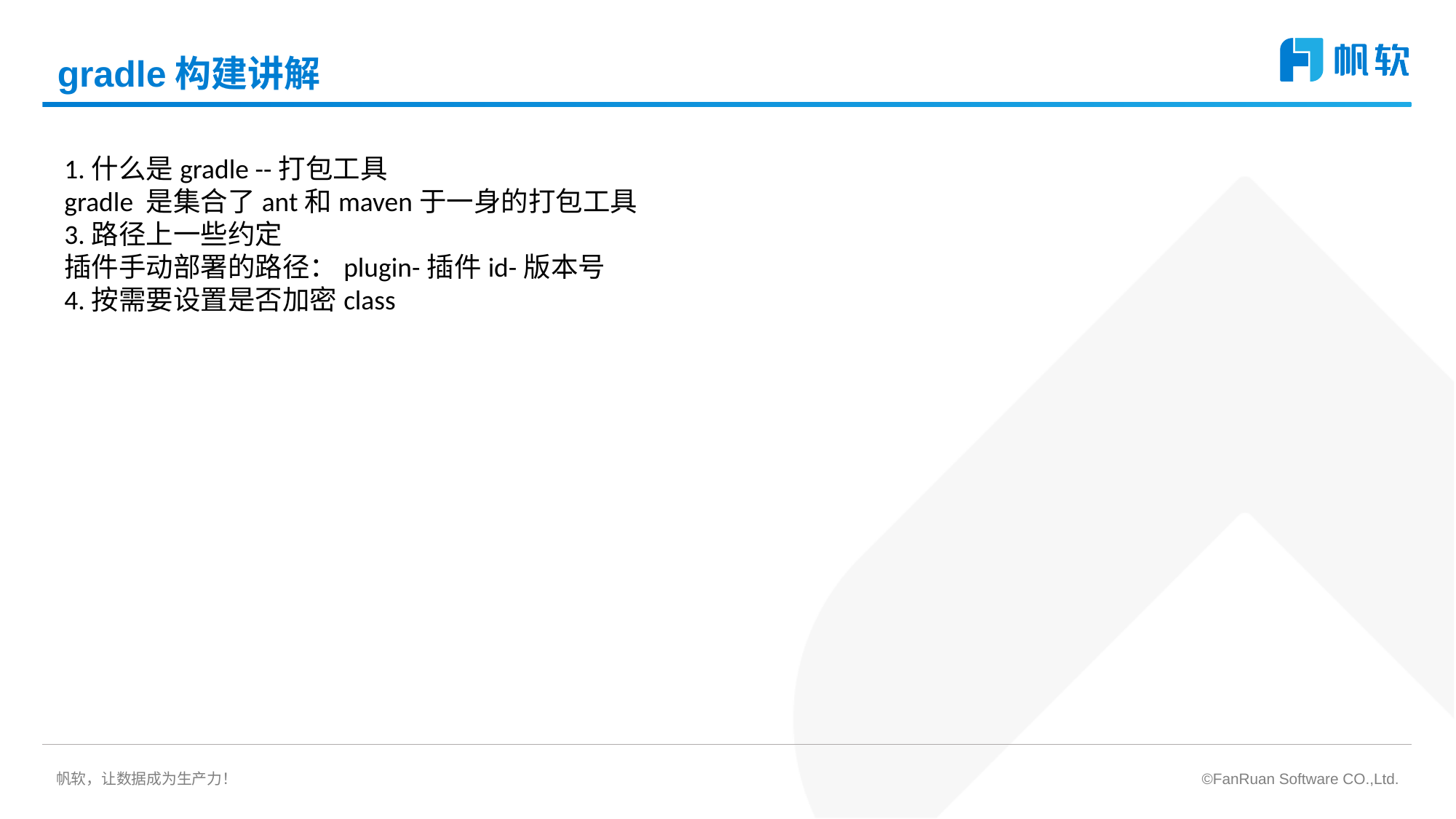

# gradle构建讲解
1.什么是gradle --打包工具
gradle 是集合了ant和maven于一身的打包工具
3.路径上一些约定
插件手动部署的路径：plugin-插件id-版本号
4.按需要设置是否加密class